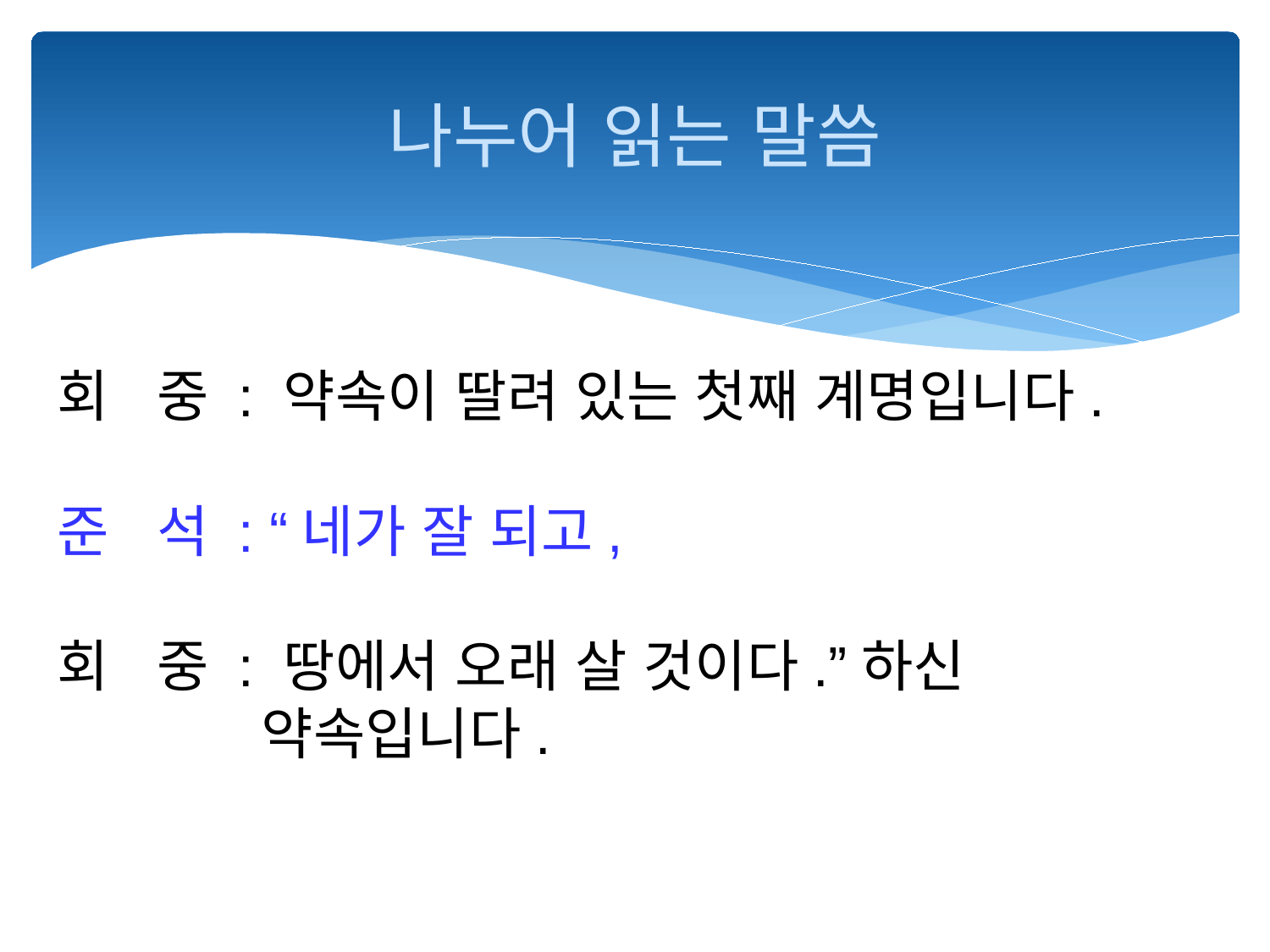

# 나누어 읽는 말씀

회   중 : 약속이 딸려 있는 첫째 계명입니다.

준   석 : “네가 잘 되고,

회   중 : 땅에서 오래 살 것이다.”하신
            약속입니다.